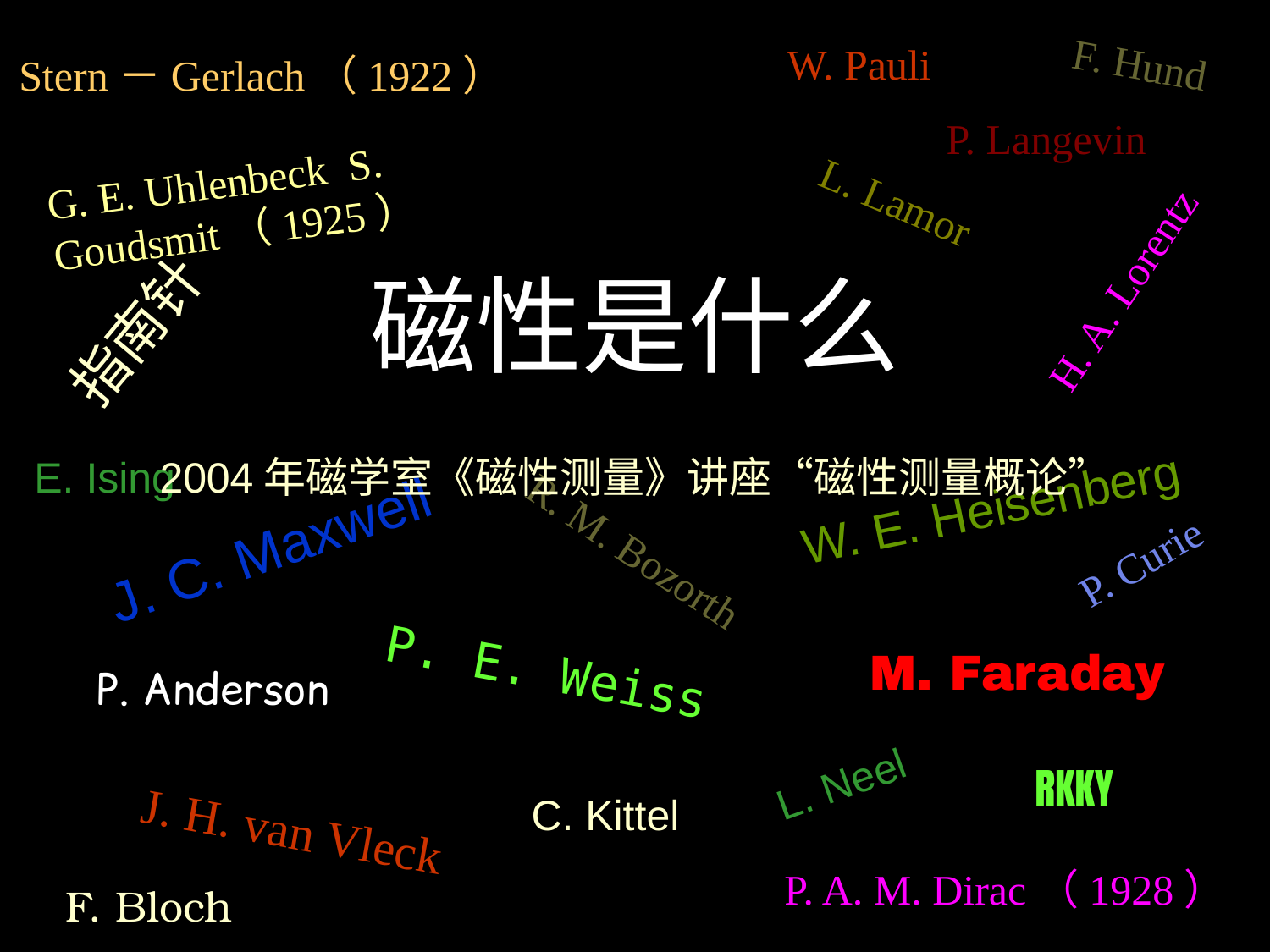

W. Pauli
F. Hund
Stern－Gerlach（1922）
P. Langevin
G. E. Uhlenbeck  S. Goudsmit（1925）
L. Lamor
# 磁性是什么
H. A. Lorentz
指南针
E. Ising
2004年磁学室《磁性测量》讲座“磁性测量概论”
W. E. Heisenberg
J. C. Maxwell
R. M. Bozorth
P. Curie
P. E. Weiss
M. Faraday
P. Anderson
L. Neel
RKKY
C. Kittel
J. H. van Vleck
P. A. M. Dirac（1928）
F. Bloch